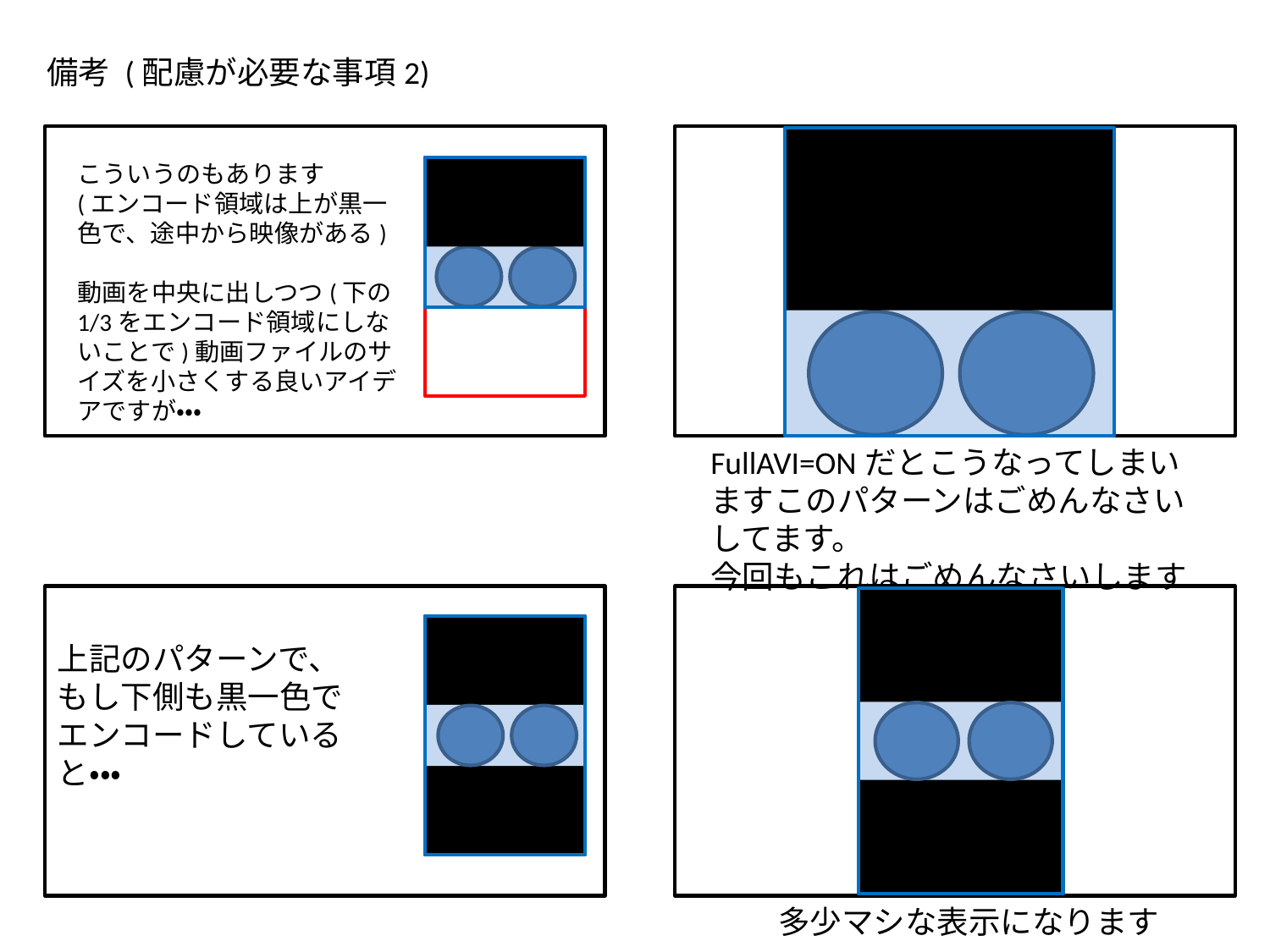

備考 (配慮が必要な事項2)

こういうのもあります
(エンコード領域は上が黒一色で、途中から映像がある)

動画を中央に出しつつ(下の1/3をエンコード領域にしないことで)動画ファイルのサイズを小さくする良いアイデアですが・・・

FullAVI=ONだとこうなってしまいますこのパターンはごめんなさいしてます。
今回もこれはごめんなさいします

上記のパターンで、
もし下側も黒一色でエンコードしていると・・・
多少マシな表示になります